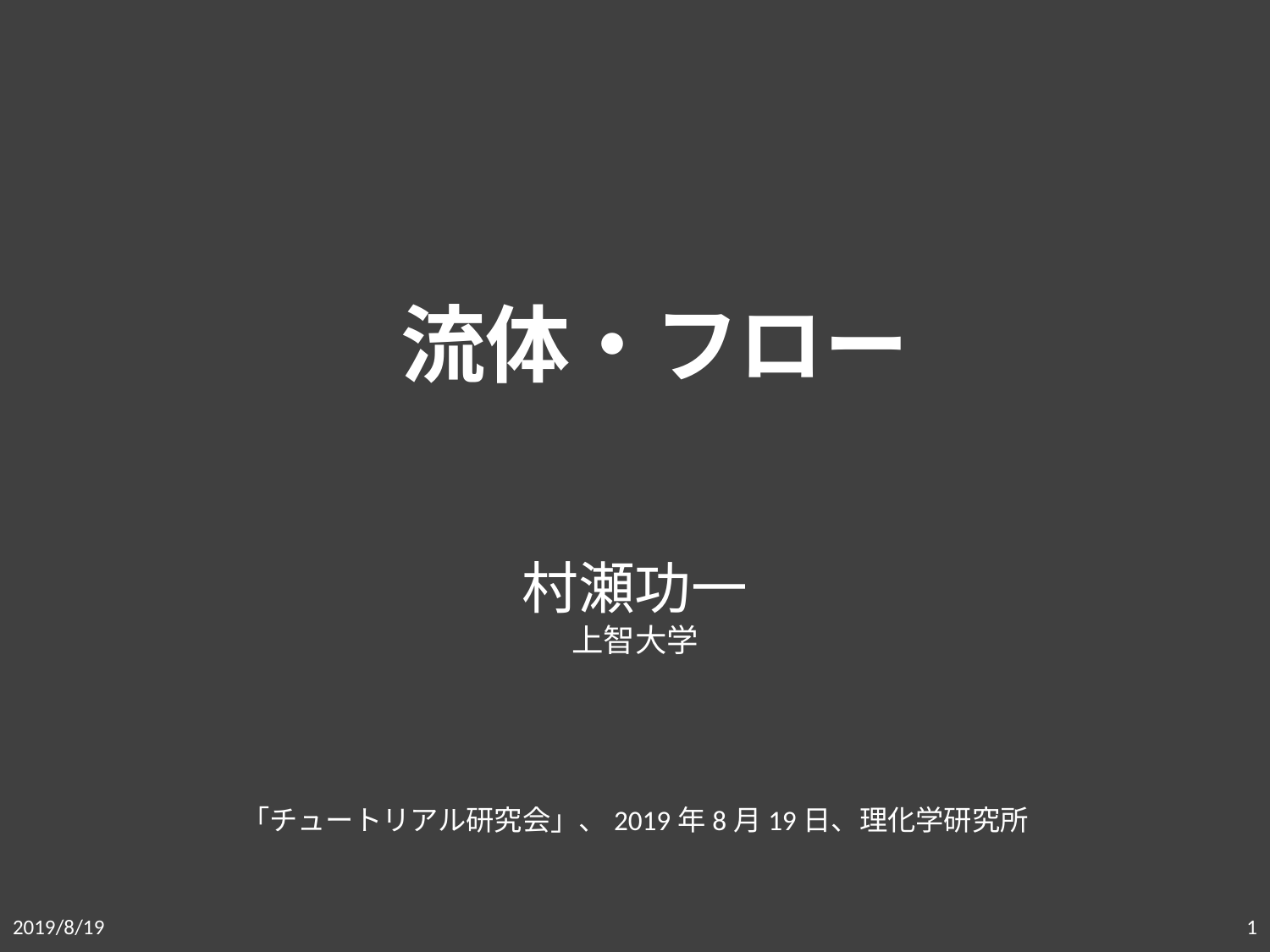

# 流体・フロー
村瀬功一
上智大学
「チュートリアル研究会」、2019年8月19日、理化学研究所
2019/8/19
1